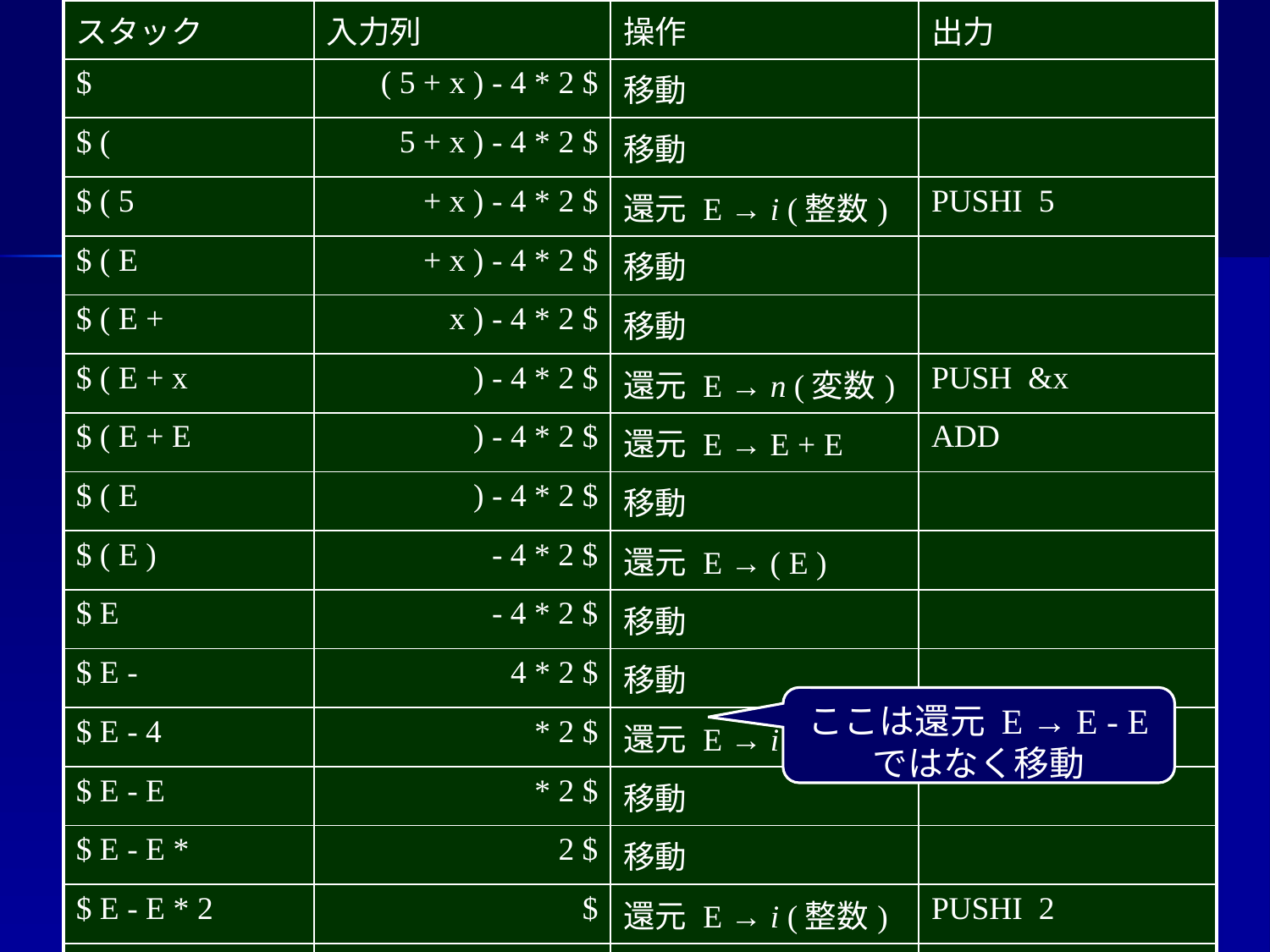

| スタック | 入力列 | 操作 | 出力 |
| --- | --- | --- | --- |
| $ | ( 5 + x ) - 4 \* 2 $ | 移動 |  |
| $ ( | 5 + x ) - 4 \* 2 $ | 移動 |  |
| $ ( 5 | + x ) - 4 \* 2 $ | 還元 E → i (整数) | PUSHI 5 |
| $ ( E | + x ) - 4 \* 2 $ | 移動 |  |
| $ ( E + | x ) - 4 \* 2 $ | 移動 |  |
| $ ( E + x | ) - 4 \* 2 $ | 還元 E → n (変数) | PUSH &x |
| $ ( E + E | ) - 4 \* 2 $ | 還元 E → E + E | ADD |
| $ ( E | ) - 4 \* 2 $ | 移動 |  |
| $ ( E ) | - 4 \* 2 $ | 還元 E → ( E ) |  |
| $ E | - 4 \* 2 $ | 移動 |  |
| $ E - | 4 \* 2 $ | 移動 |  |
| $ E - 4 | \* 2 $ | 還元 E → i (整数) | PUSHI 4 |
| $ E - E | \* 2 $ | 移動 |  |
| $ E - E \* | 2 $ | 移動 |  |
| $ E - E \* 2 | $ | 還元 E → i (整数) | PUSHI 2 |
| $ E - E \* E | $ | 還元 E → E \* E | MUL |
| $ E - E | $ | 還元 E → E - E | SUB |
ここは還元 E → E - E
ではなく移動